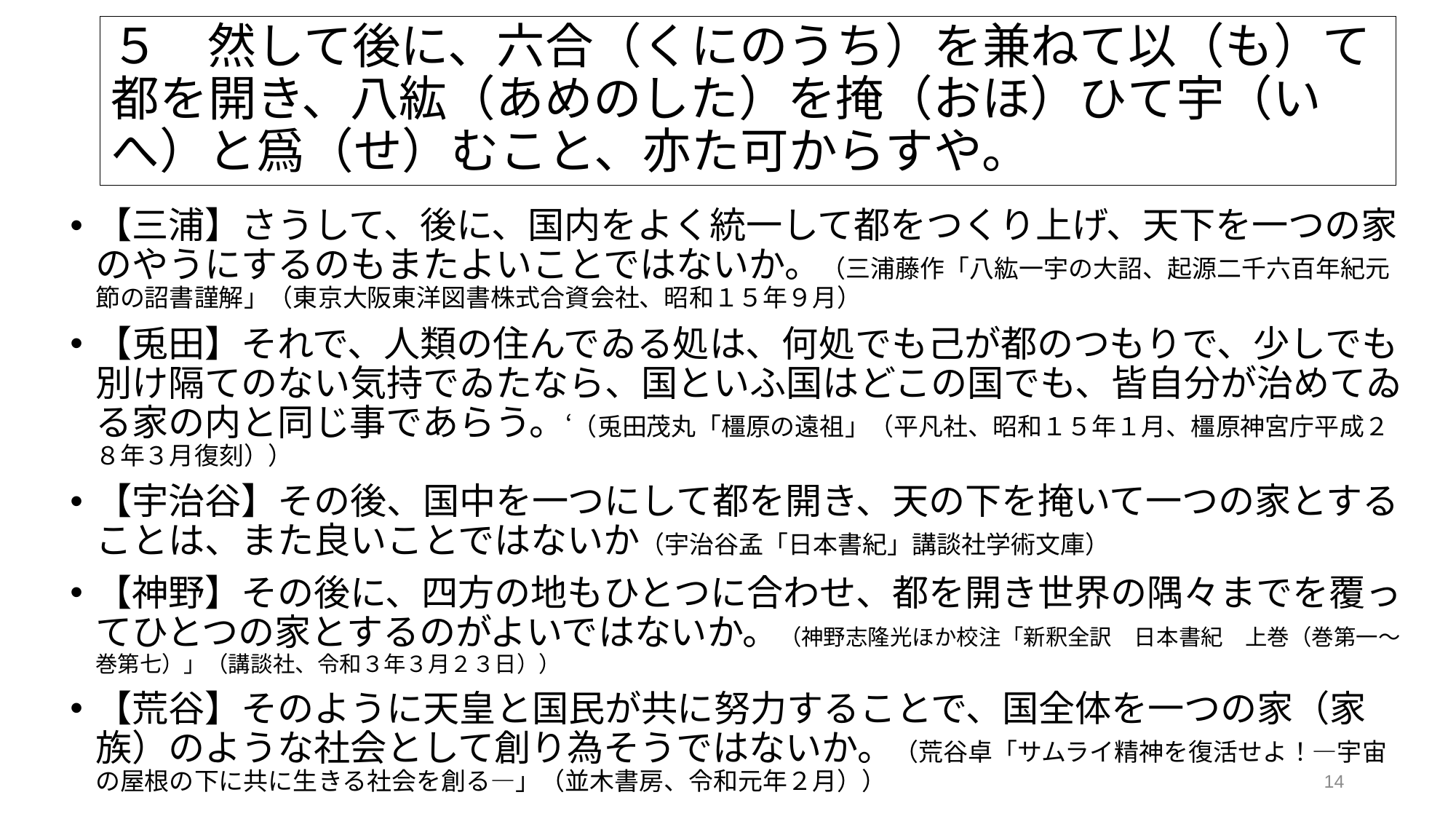

# ５　然して後に、六合（くにのうち）を兼ねて以（も）て都を開き、八紘（あめのした）を掩（おほ）ひて宇（いへ）と爲（せ）むこと、亦た可からすや。
【三浦】さうして、後に、国内をよく統一して都をつくり上げ、天下を一つの家のやうにするのもまたよいことではないか。（三浦藤作「八紘一宇の大詔、起源二千六百年紀元節の詔書謹解」（東京大阪東洋図書株式合資会社、昭和１５年９月）
【兎田】それで、人類の住んでゐる処は、何処でも己が都のつもりで、少しでも別け隔てのない気持でゐたなら、国といふ国はどこの国でも、皆自分が治めてゐる家の内と同じ事であらう。‘（兎田茂丸「橿原の遠祖」（平凡社、昭和１５年１月、橿原神宮庁平成２８年３月復刻））
【宇治谷】その後、国中を一つにして都を開き、天の下を掩いて一つの家とすることは、また良いことではないか（宇治谷孟「日本書紀」講談社学術文庫）
【神野】その後に、四方の地もひとつに合わせ、都を開き世界の隅々までを覆ってひとつの家とするのがよいではないか。（神野志隆光ほか校注「新釈全訳　日本書紀　上巻（巻第一～巻第七）」（講談社、令和３年３月２３日））
【荒谷】そのように天皇と国民が共に努力することで、国全体を一つの家（家族）のような社会として創り為そうではないか。（荒谷卓「サムライ精神を復活せよ！―宇宙の屋根の下に共に生きる社会を創る―」（並木書房、令和元年２月））

14